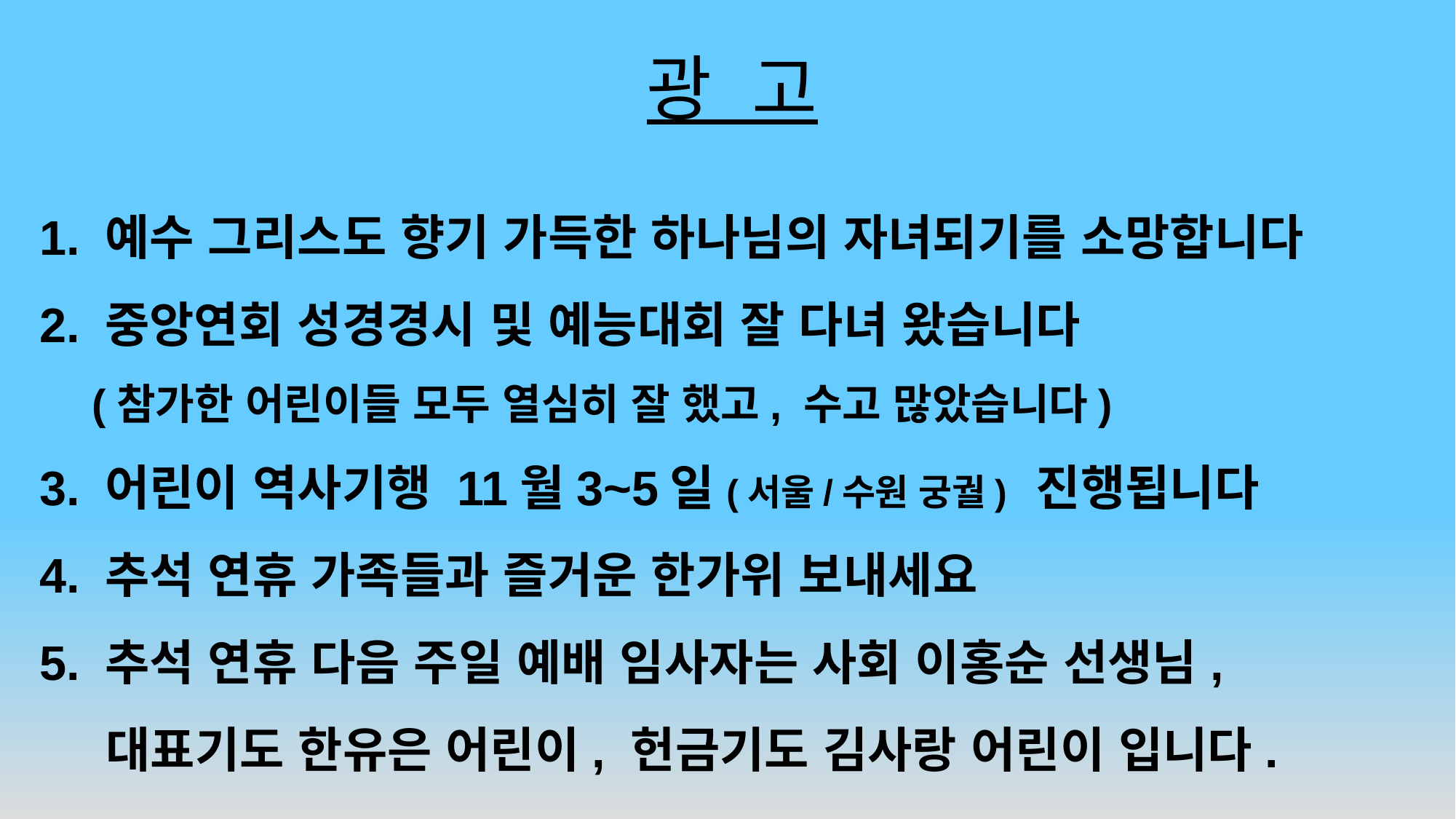

# 광  고
1. 예수 그리스도 향기 가득한 하나님의 자녀되기를 소망합니다
2. 중앙연회 성경경시 및 예능대회 잘 다녀 왔습니다
(참가한 어린이들 모두 열심히 잘 했고, 수고 많았습니다)
3. 어린이 역사기행 11월3~5일(서울/수원 궁궐)  진행됩니다
4. 추석 연휴 가족들과 즐거운 한가위 보내세요
5. 추석 연휴 다음 주일 예배 임사자는 사회 이홍순 선생님,
    대표기도 한유은 어린이, 헌금기도 김사랑 어린이 입니다.